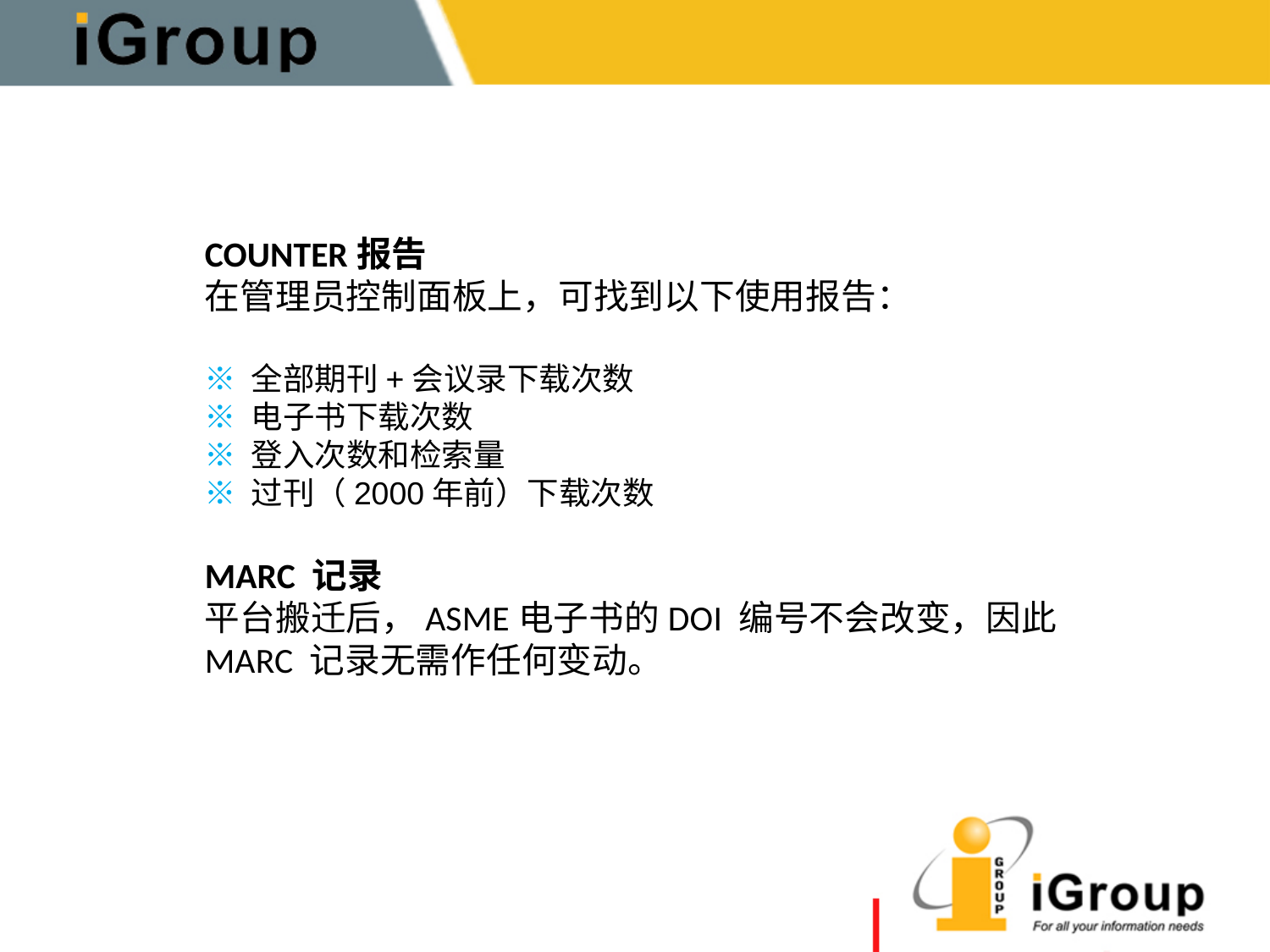

COUNTER报告
在管理员控制面板上，可找到以下使用报告：

※ 全部期刊+会议录下载次数
※ 电子书下载次数
※ 登入次数和检索量
※ 过刊（2000年前）下载次数

MARC 记录
平台搬迁后，ASME电子书的DOI 编号不会改变，因此 MARC 记录无需作任何变动。